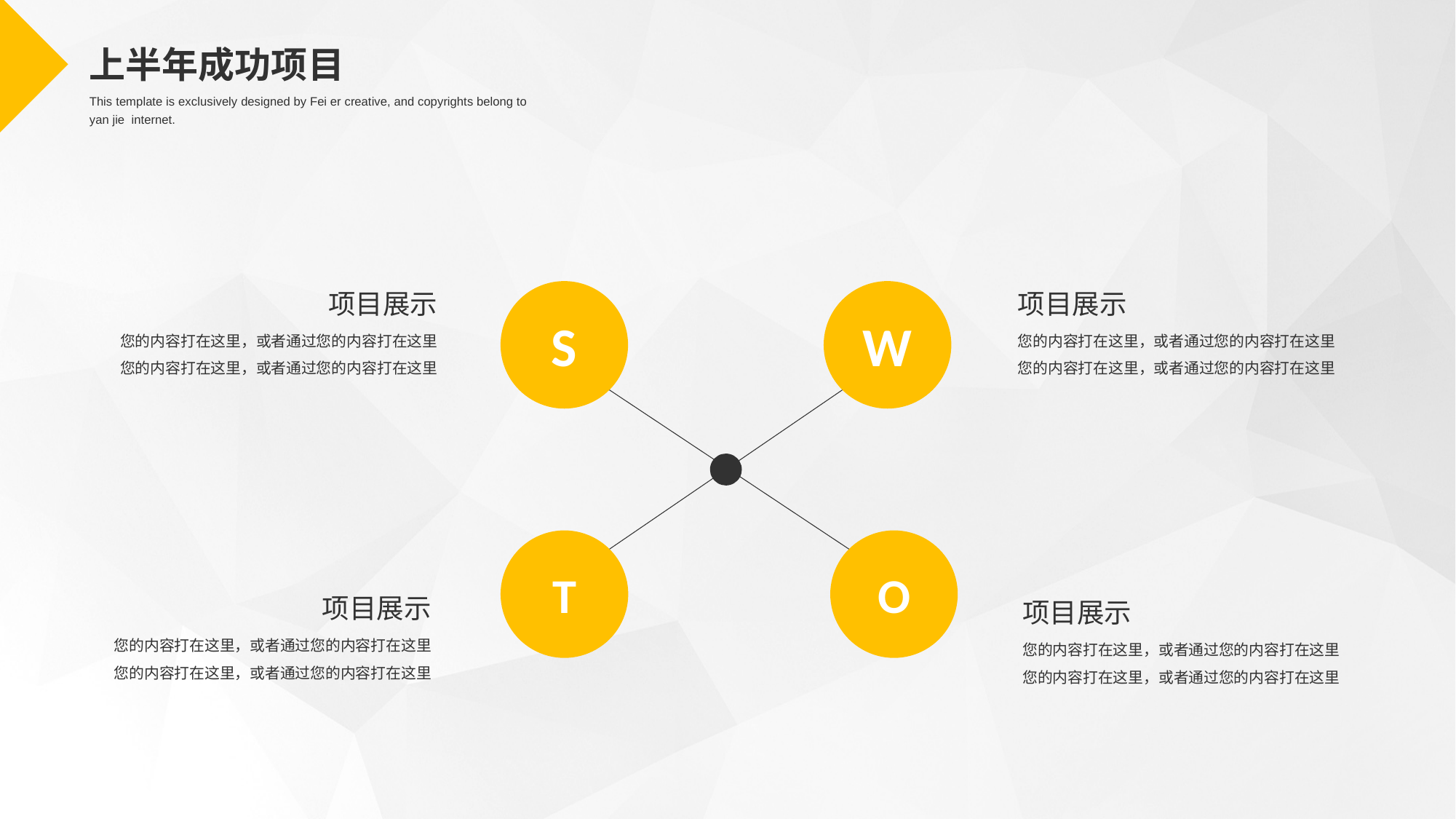

上半年成功项目
This template is exclusively designed by Fei er creative, and copyrights belong to yan jie  internet.
项目展示
您的内容打在这里，或者通过您的内容打在这里您的内容打在这里，或者通过您的内容打在这里

S
W
项目展示
您的内容打在这里，或者通过您的内容打在这里您的内容打在这里，或者通过您的内容打在这里

T
O
项目展示
您的内容打在这里，或者通过您的内容打在这里您的内容打在这里，或者通过您的内容打在这里

项目展示
您的内容打在这里，或者通过您的内容打在这里您的内容打在这里，或者通过您的内容打在这里